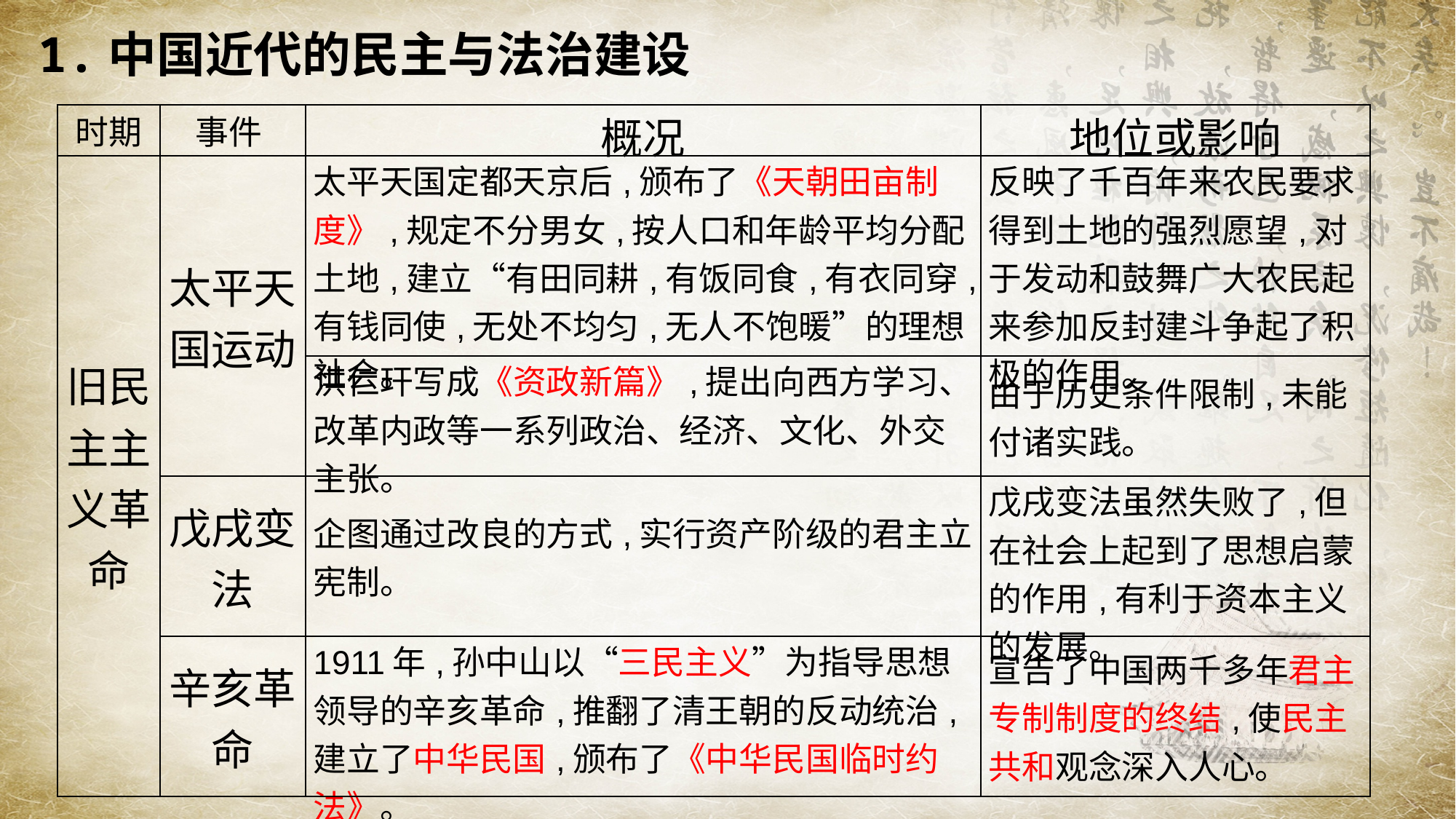

1.中国近代的民主与法治建设
| 时期 | 事件 | 概况 | 地位或影响 |
| --- | --- | --- | --- |
| 旧民主主义革命 | 太平天国运动 | 太平天国定都天京后,颁布了《天朝田亩制度》,规定不分男女,按人口和年龄平均分配土地,建立“有田同耕,有饭同食,有衣同穿,有钱同使,无处不均匀,无人不饱暖”的理想社会。 | 反映了千百年来农民要求得到土地的强烈愿望,对于发动和鼓舞广大农民起来参加反封建斗争起了积极的作用。 |
|  |  | 洪仁玕写成《资政新篇》,提出向西方学习、改革内政等一系列政治、经济、文化、外交主张。 | 由于历史条件限制,未能付诸实践。 |
|  | 戊戌变法 | 企图通过改良的方式,实行资产阶级的君主立宪制。 | 戊戌变法虽然失败了,但在社会上起到了思想启蒙的作用,有利于资本主义的发展。 |
|  | 辛亥革命 | 1911年,孙中山以“三民主义”为指导思想领导的辛亥革命,推翻了清王朝的反动统治,建立了中华民国,颁布了《中华民国临时约法》。 | 宣告了中国两千多年君主专制制度的终结,使民主共和观念深入人心。 |